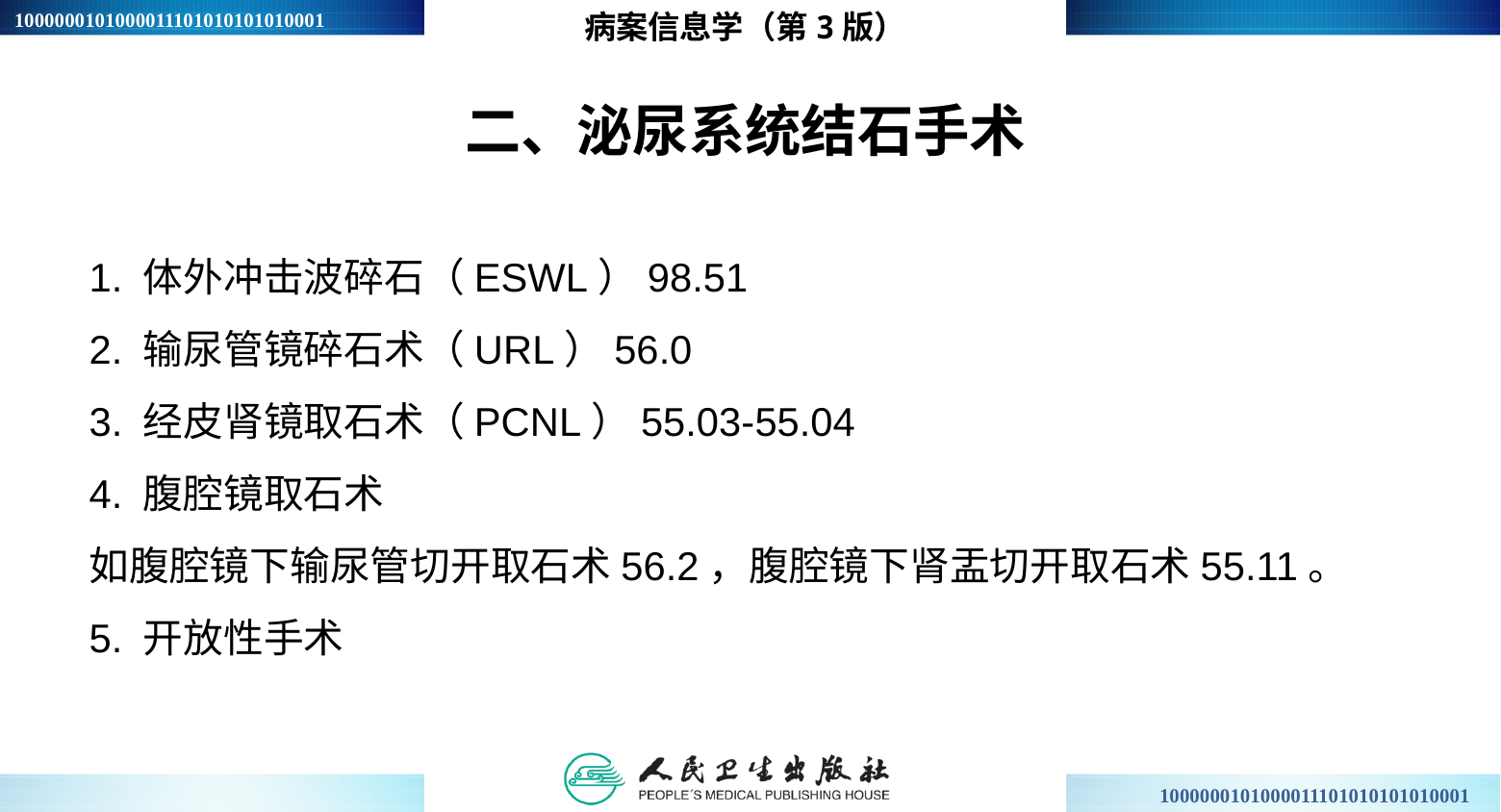

病案信息学（第3版）
二、泌尿系统结石手术
1. 体外冲击波碎石（ESWL）98.51
2. 输尿管镜碎石术（URL）56.0
3. 经皮肾镜取石术（PCNL）55.03-55.04
4. 腹腔镜取石术
如腹腔镜下输尿管切开取石术56.2，腹腔镜下肾盂切开取石术55.11。
5. 开放性手术